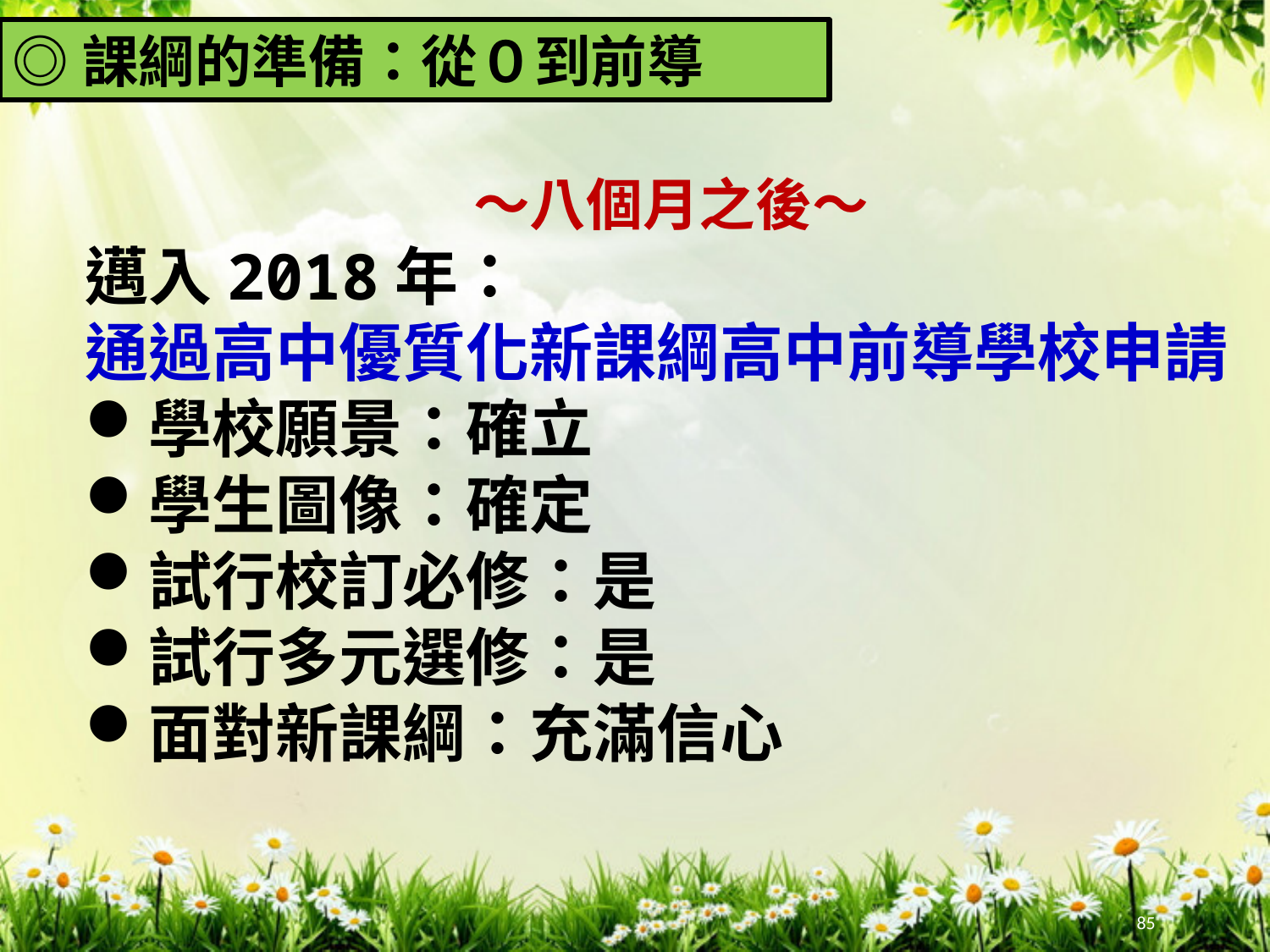

◎課綱的準備：從０到前導
〜八個月之後〜
邁入2018年：
通過高中優質化新課綱高中前導學校申請
學校願景：確立
學生圖像：確定
試行校訂必修：是
試行多元選修：是
面對新課綱：充滿信心

85